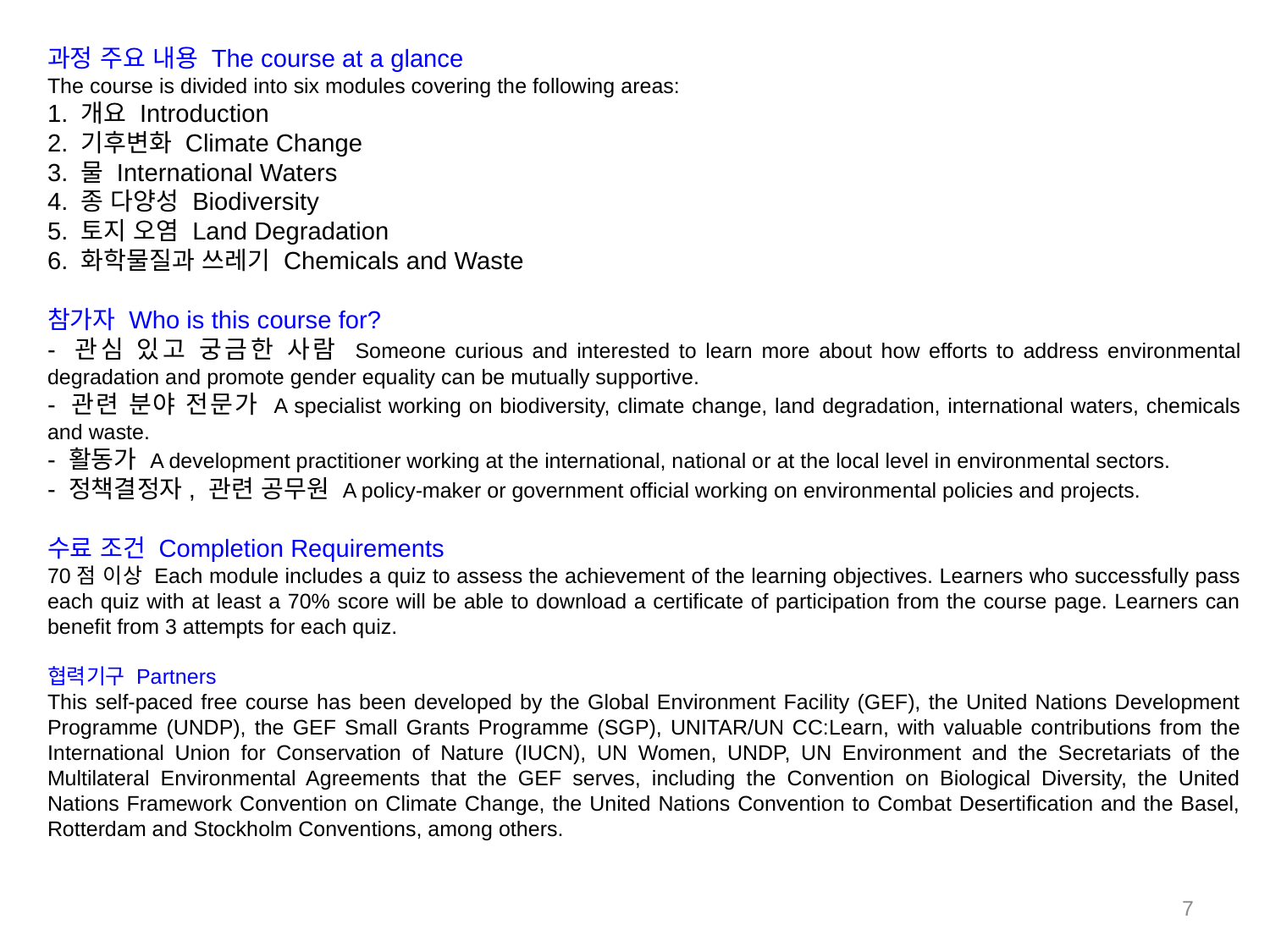

과정 주요 내용 The course at a glance
The course is divided into six modules covering the following areas:
1. 개요 Introduction
2. 기후변화 Climate Change
3. 물 International Waters
4. 종 다양성 Biodiversity
5. 토지 오염 Land Degradation
6. 화학물질과 쓰레기 Chemicals and Waste

참가자 Who is this course for?
- 관심 있고 궁금한 사람 Someone curious and interested to learn more about how efforts to address environmental degradation and promote gender equality can be mutually supportive.
- 관련 분야 전문가 A specialist working on biodiversity, climate change, land degradation, international waters, chemicals and waste.
- 활동가 A development practitioner working at the international, national or at the local level in environmental sectors.
- 정책결정자, 관련 공무원 A policy-maker or government official working on environmental policies and projects.

수료 조건 Completion Requirements
70점 이상 Each module includes a quiz to assess the achievement of the learning objectives. Learners who successfully pass each quiz with at least a 70% score will be able to download a certificate of participation from the course page. Learners can benefit from 3 attempts for each quiz.

협력기구 Partners
This self-paced free course has been developed by the Global Environment Facility (GEF), the United Nations Development Programme (UNDP), the GEF Small Grants Programme (SGP), UNITAR/UN CC:Learn, with valuable contributions from the International Union for Conservation of Nature (IUCN), UN Women, UNDP, UN Environment and the Secretariats of the Multilateral Environmental Agreements that the GEF serves, including the Convention on Biological Diversity, the United Nations Framework Convention on Climate Change, the United Nations Convention to Combat Desertification and the Basel, Rotterdam and Stockholm Conventions, among others.
7